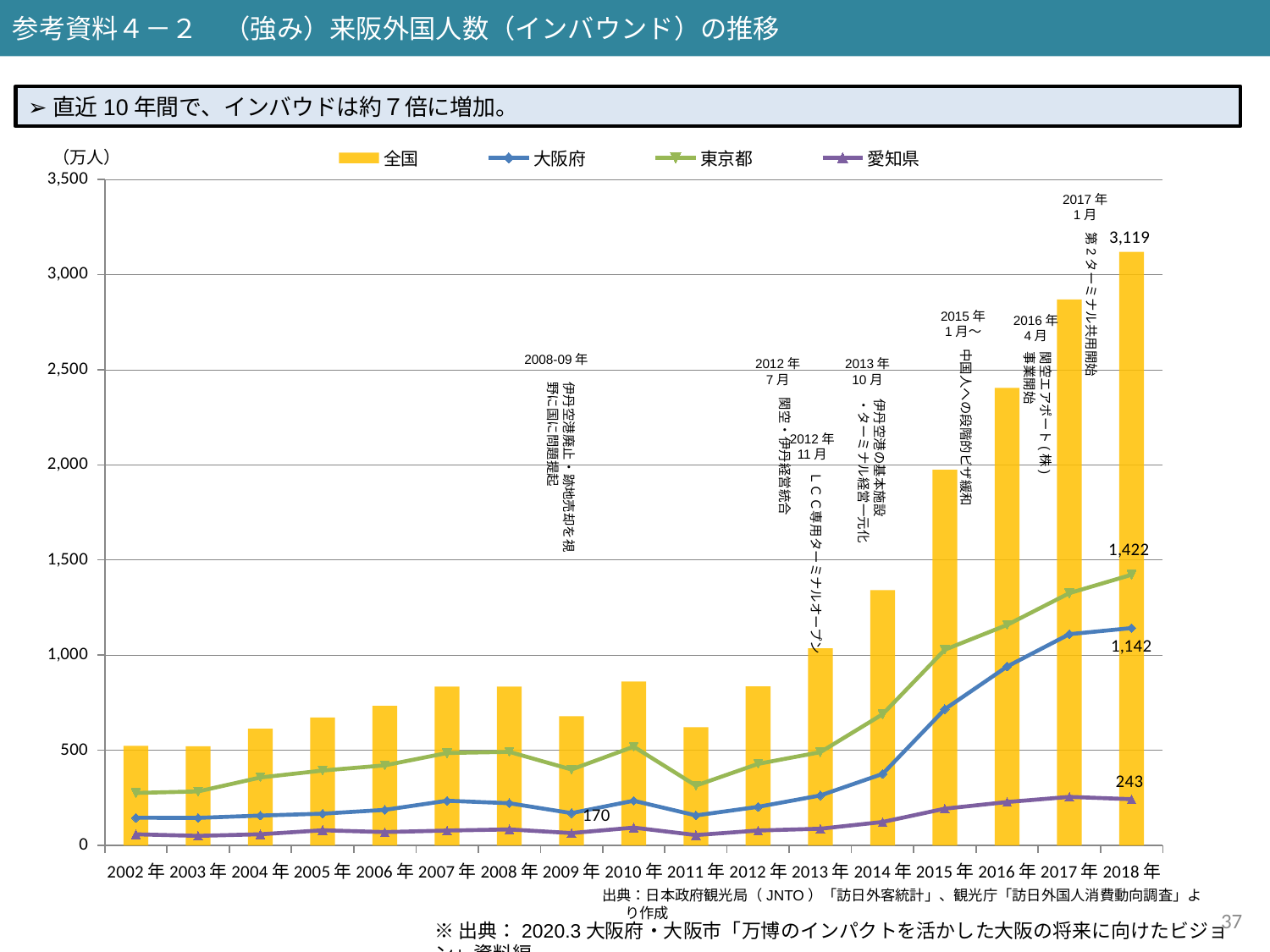

参考資料４－２　（強み）来阪外国人数（インバウンド）の推移
➢直近10年間で、インバウドは約７倍に増加。
（万人）

### Chart

| Category | 全国 | 大阪府 | 東京都 | 愛知県 |
|---|---|---|---|---|
| 2002年 | 523.8963 | 145.6431714 | 276.0933501 | 58.6763856 |
| 2003年 | 521.1725 | 145.0 | 284.0390125 | 50.5537325 |
| 2004年 | 613.7905 | 157.0 | 357.22607099999993 | 58.923888 |
| 2005年 | 672.7926 | 167.0 | 393.583671 | 80.06231939999999 |
| 2006年 | 733.4077 | 187.0 | 420.97601979999996 | 70.4071392 |
| 2007年 | 834.6969 | 235.0 | 485.7935958 | 78.4615086 |
| 2008年 | 835.0835 | 222.0 | 491.8641815 | 84.3434335 |
| 2009年 | 678.9658 | 170.0 | 399.23189039999994 | 65.1807168 |
| 2010年 | 861.1175 | 235.0 | 519.2538525 | 93.8618075 |
| 2011年 | 621.8752 | 158.0 | 314.6688512 | 54.725017599999994 |
| 2012年 | 835.8105 | 203.0 | 428.77078650000004 | 78.566187 |
| 2013年 | 1036.3904 | 263.0 | 490.21265919999996 | 88.09318400000001 |
| 2014年 | 1341.3467 | 376.0 | 689.4522038 | 123.40389640000001 |
| 2015年 | 1973.7409 | 716.0 | 1028.3190089 | 193.4266082 |
| 2016年 | 2403.97 | 940.0 | 1158.71354 | 228.37714999999997 |
| 2017年 | 2869.1073 | 1110.0 | 1325.5275726000002 | 255.3505497 |
| 2018年 | 3119.2 | 1142.0 | 1422.3552 | 243.2976 |
2017年
1月
第2ターミナル共用開始
2015年
1月～
2016年
4月
中国人への段階的ビザ緩和
関空エアポート(株)
事業開始
2008-09年
2012年
7月
2013年
10月
伊丹空港廃止・跡地売却を視野に国に問題提起
関空・伊丹経営統合
伊丹空港の基本施設
・ターミナル経営一元化
2012年
11月
ＬＣＣ専用ターミナルオープン
出典：日本政府観光局（JNTO）「訪日外客統計」、観光庁「訪日外国人消費動向調査」より作成
37
※出典：2020.3大阪府・大阪市「万博のインパクトを活かした大阪の将来に向けたビジョン」資料編